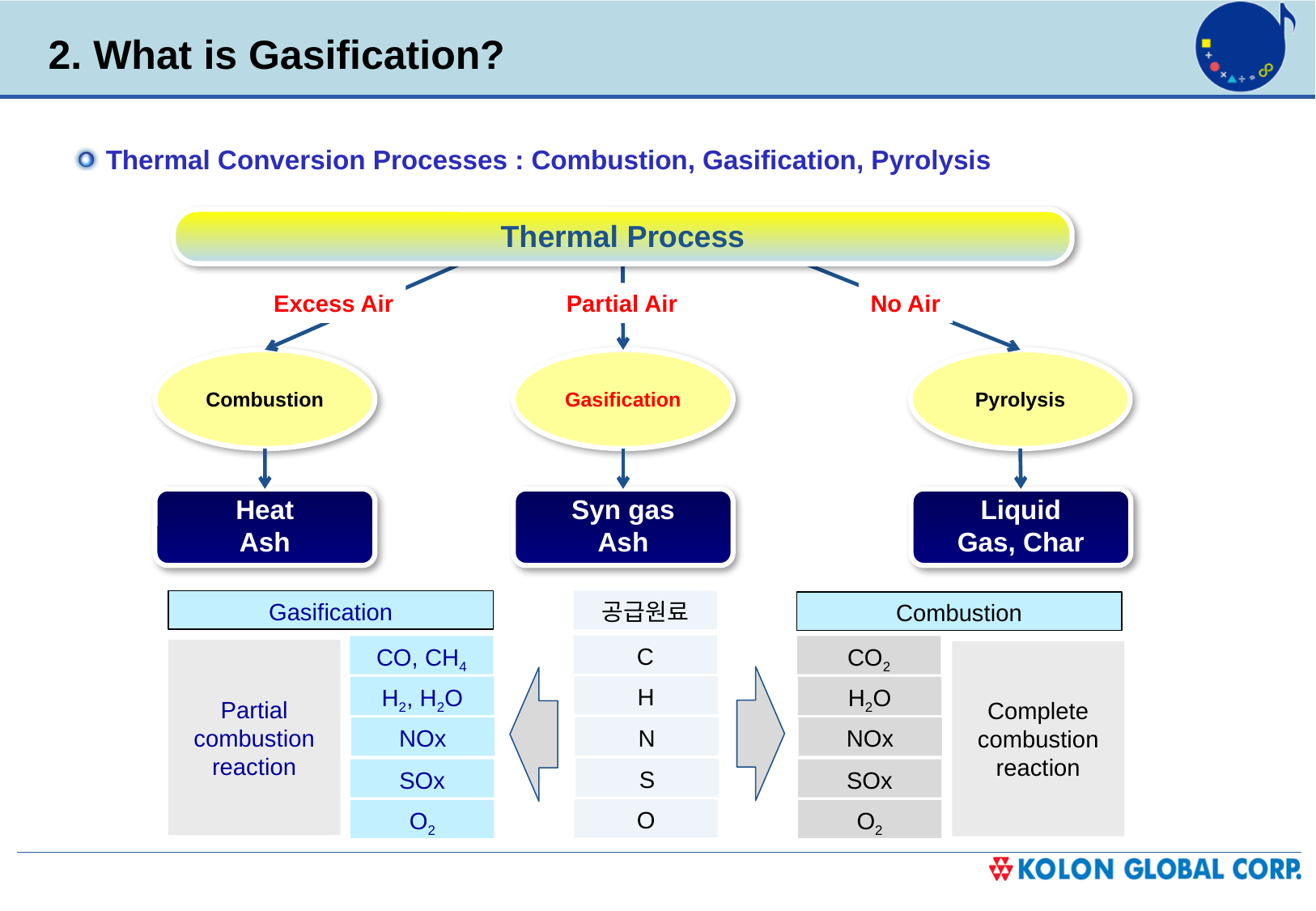

2. What is Gasification?
 Thermal Conversion Processes : Combustion, Gasification, Pyrolysis
Thermal Process
Excess Air
Partial Air
No Air
Combustion
Gasification
Pyrolysis
Heat
Ash
Syn gas
Ash
Liquid
Gas, Char
Gasification
공급원료
Combustion
C
CO, CH4
CO2
Partial combustion reaction
Complete combustion reaction

H
H2, H2O
H2O
N
NOx
NOx
S
SOx
SOx
O
O2
O2